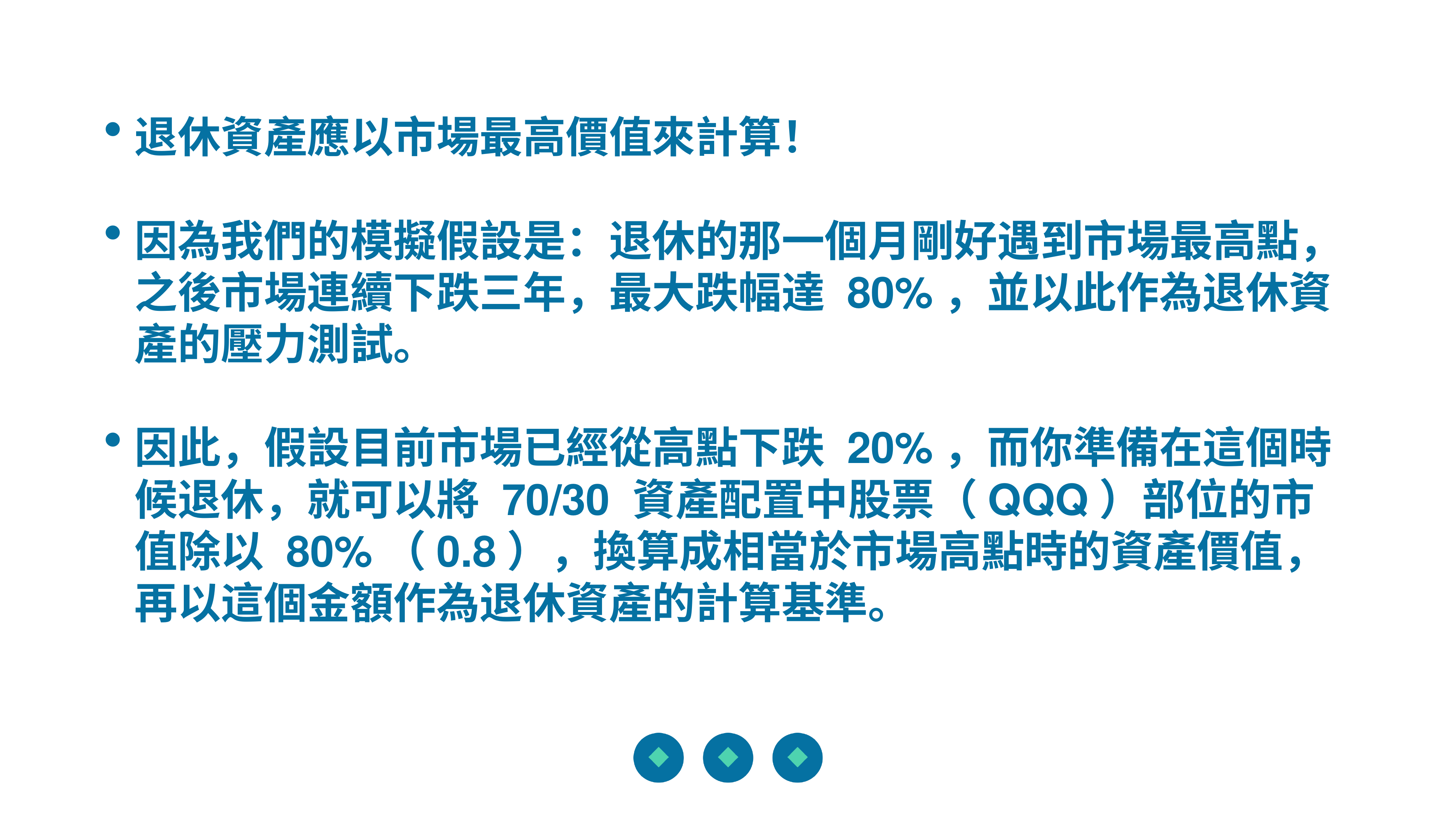

退休資產應以市場最高價值來計算！

因為我們的模擬假設是：退休的那一個月剛好遇到市場最高點，之後市場連續下跌三年，最大跌幅達 80%，並以此作為退休資產的壓力測試。

因此，假設目前市場已經從高點下跌 20%，而你準備在這個時候退休，就可以將 70/30 資產配置中股票（QQQ）部位的市值除以 80%（0.8），換算成相當於市場高點時的資產價值，再以這個金額作為退休資產的計算基準。